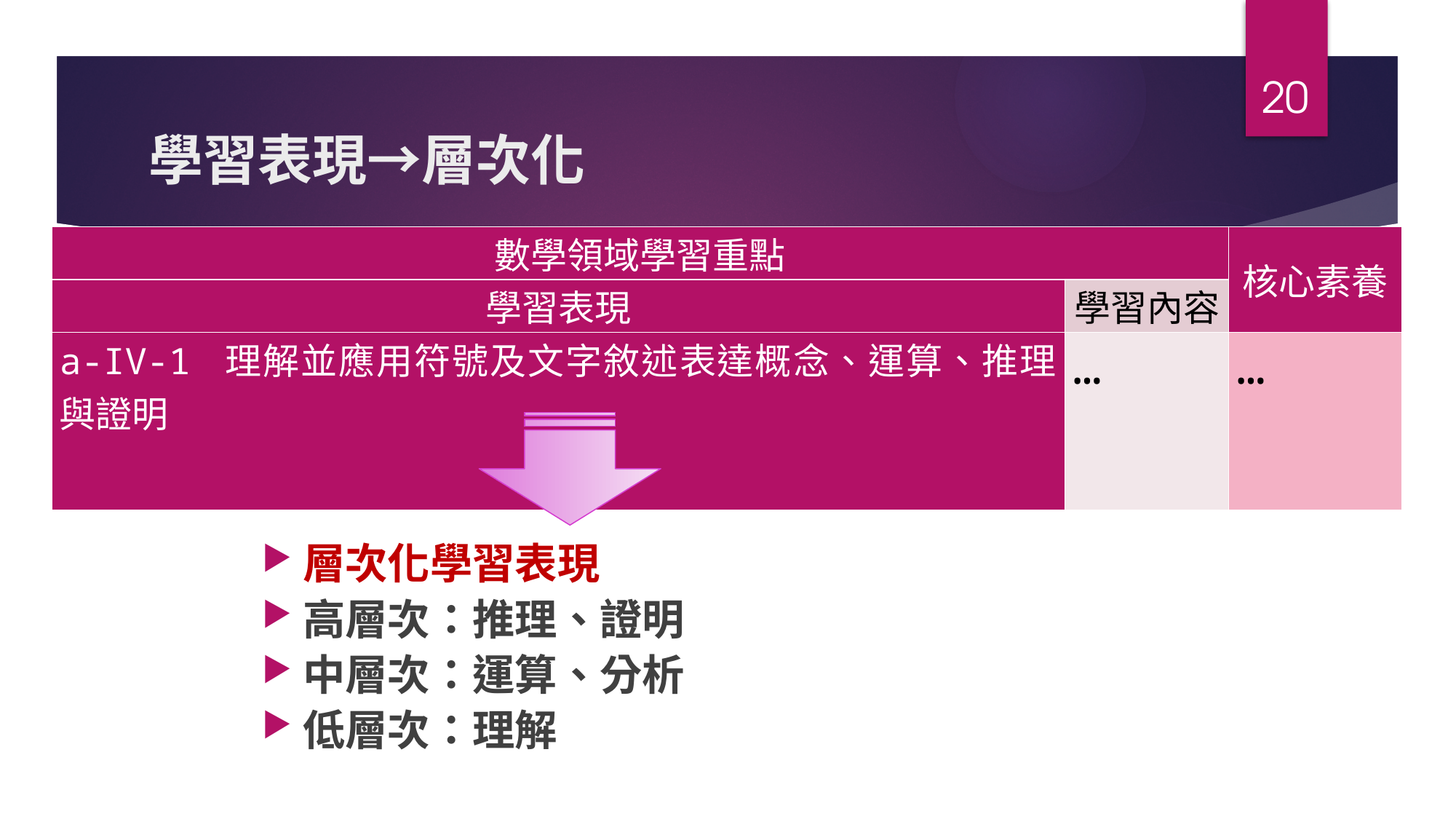

20
# 學習表現→層次化
| 數學領域學習重點 |  | 核心素養 |
| --- | --- | --- |
| 學習表現 | 學習內容 |  |
| a-IV-1 理解並應用符號及文字敘述表達概念、運算、推理與證明 | … | … |

層次化學習表現
高層次：推理、證明
中層次：運算、分析
低層次：理解